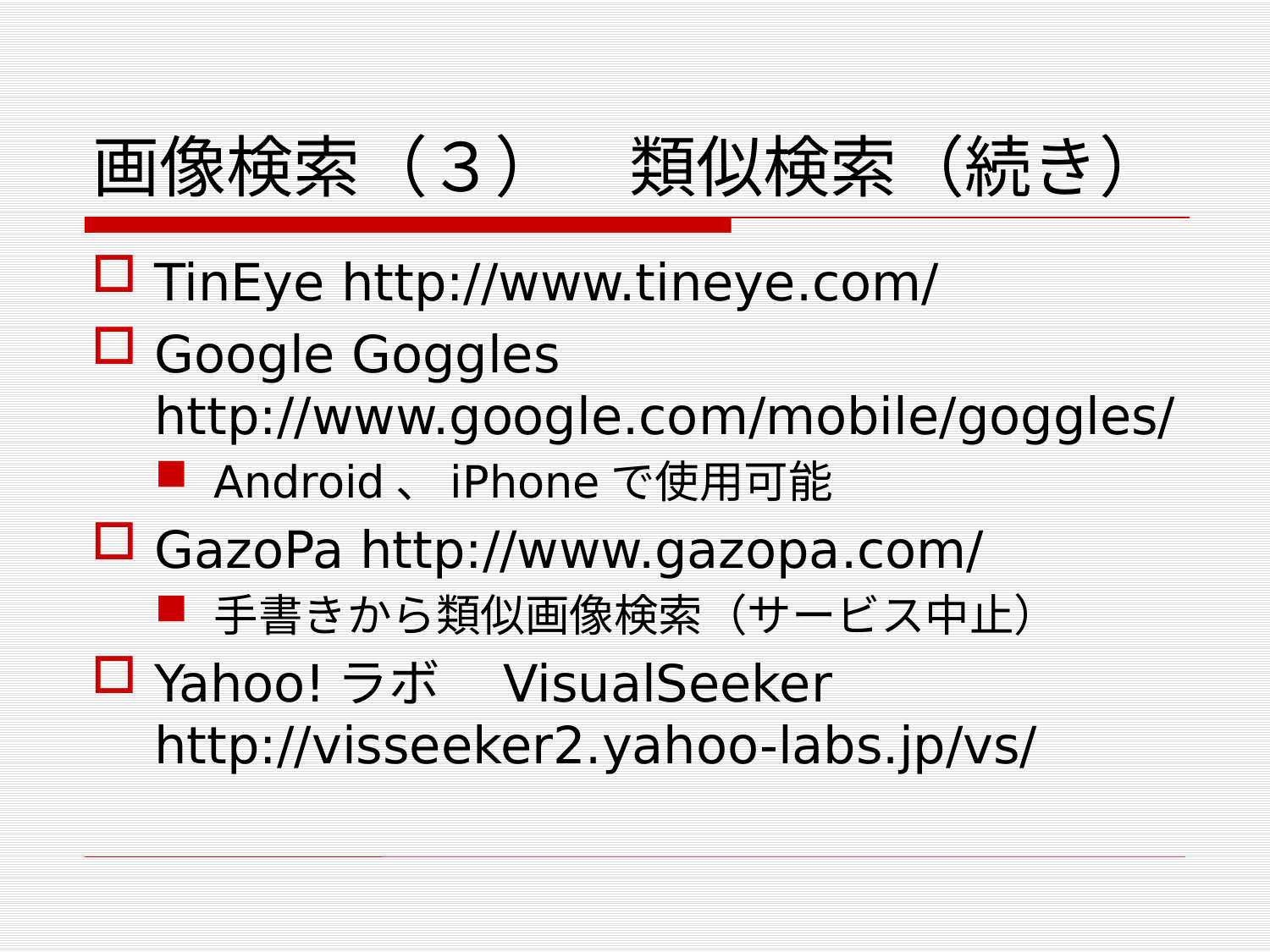

# 画像検索（３）　類似検索（続き）
TinEye http://www.tineye.com/
Google Goggles http://www.google.com/mobile/goggles/
Android、iPhoneで使用可能
GazoPa http://www.gazopa.com/
手書きから類似画像検索（サービス中止）
Yahoo!ラボ　VisualSeeker http://visseeker2.yahoo-labs.jp/vs/